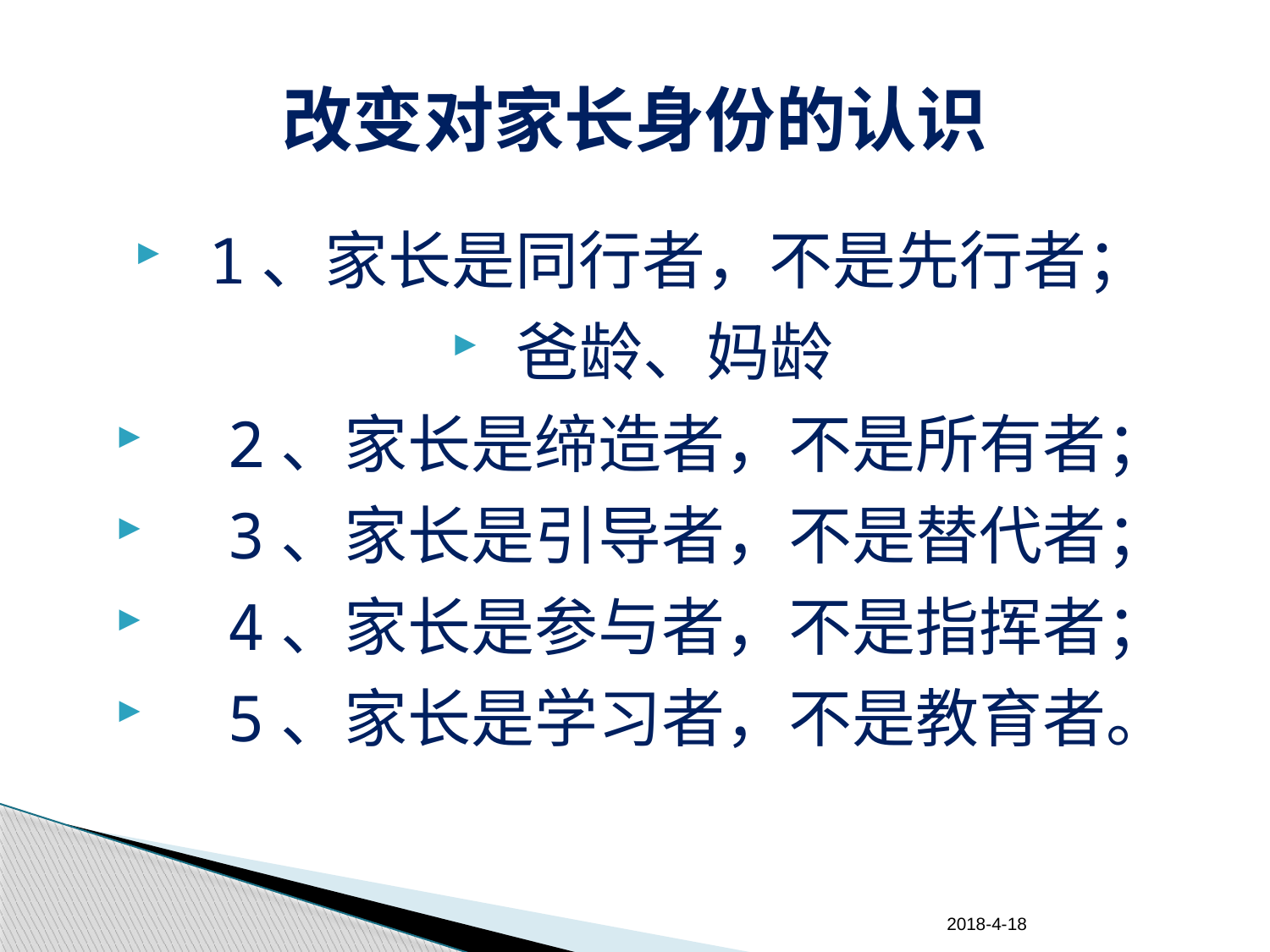

# 改变对家长身份的认识
 1、家长是同行者，不是先行者；
 爸龄、妈龄
  2、家长是缔造者，不是所有者；
  3、家长是引导者，不是替代者；
  4、家长是参与者，不是指挥者；
  5、家长是学习者，不是教育者。
2018-4-18